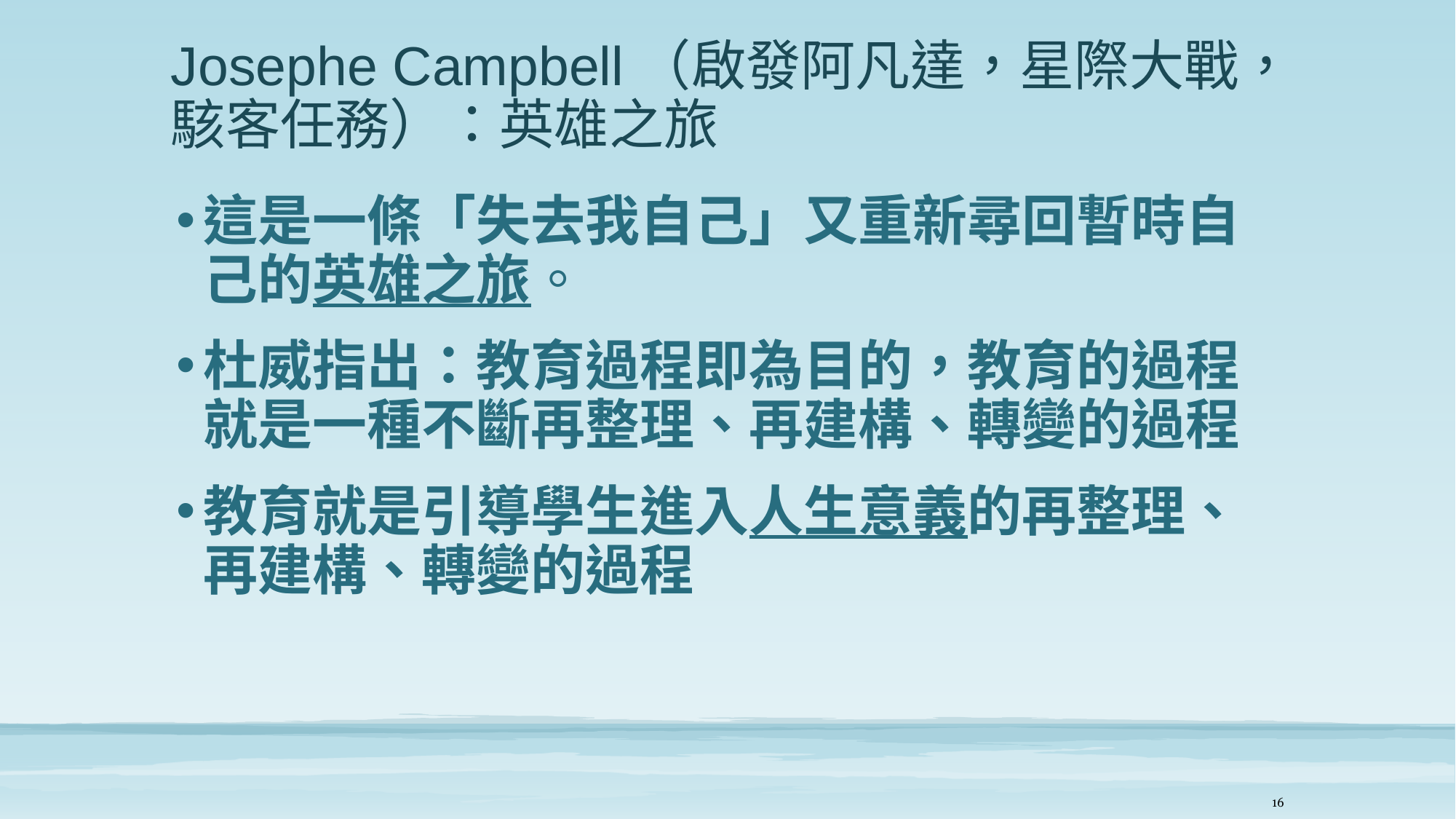

# Josephe Campbell（啟發阿凡達，星際大戰，駭客任務）：英雄之旅
這是一條「失去我自己」又重新尋回暫時自己的英雄之旅。
杜威指出：教育過程即為目的，教育的過程就是一種不斷再整理、再建構、轉變的過程
教育就是引導學生進入人生意義的再整理、再建構、轉變的過程

16